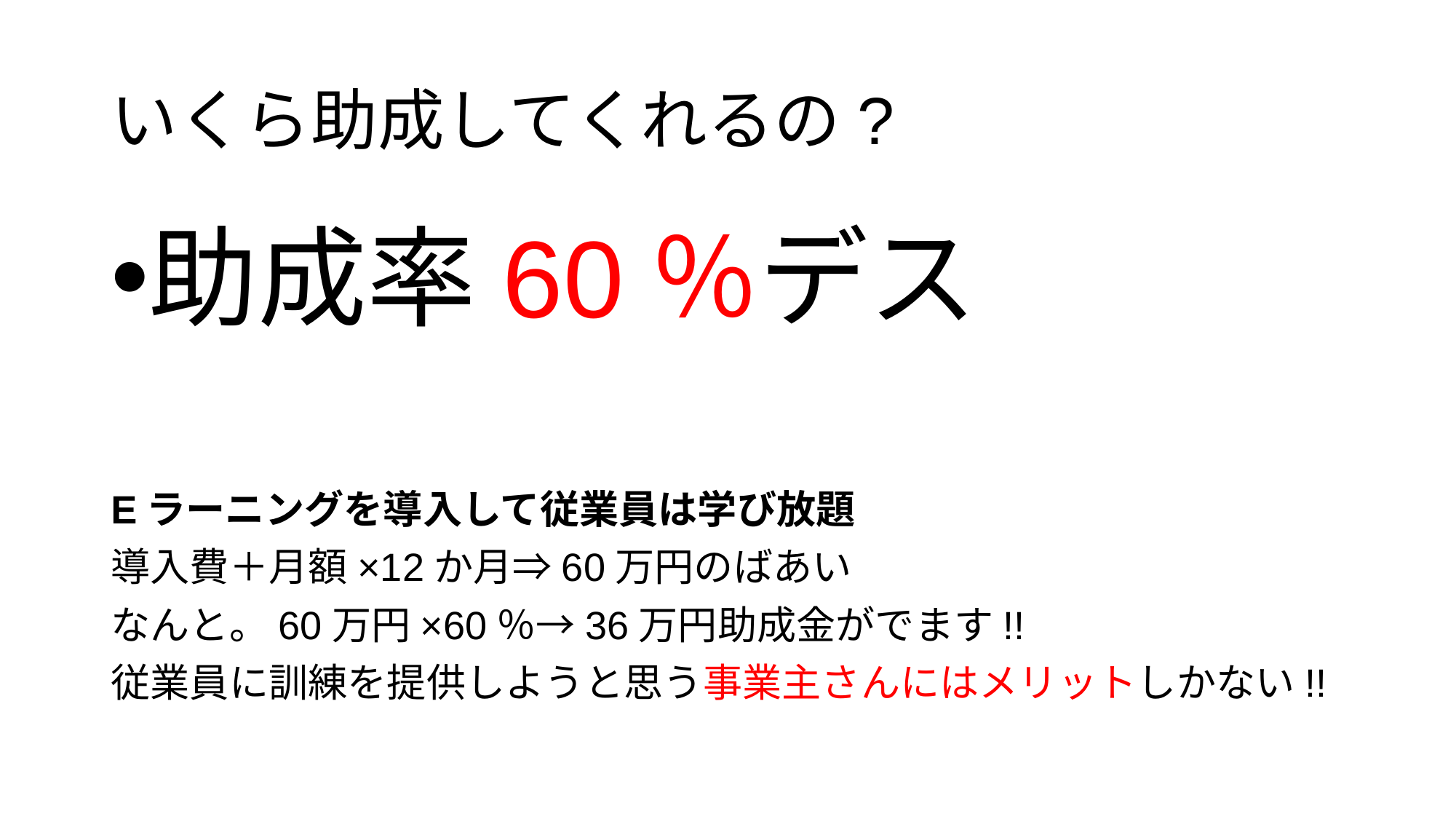

# いくら助成してくれるの?
助成率60％デス

Eラーニングを導入して従業員は学び放題
導入費＋月額×12か月⇒60万円のばあい
なんと。60万円×60％→36万円助成金がでます!!
従業員に訓練を提供しようと思う事業主さんにはメリットしかない!!